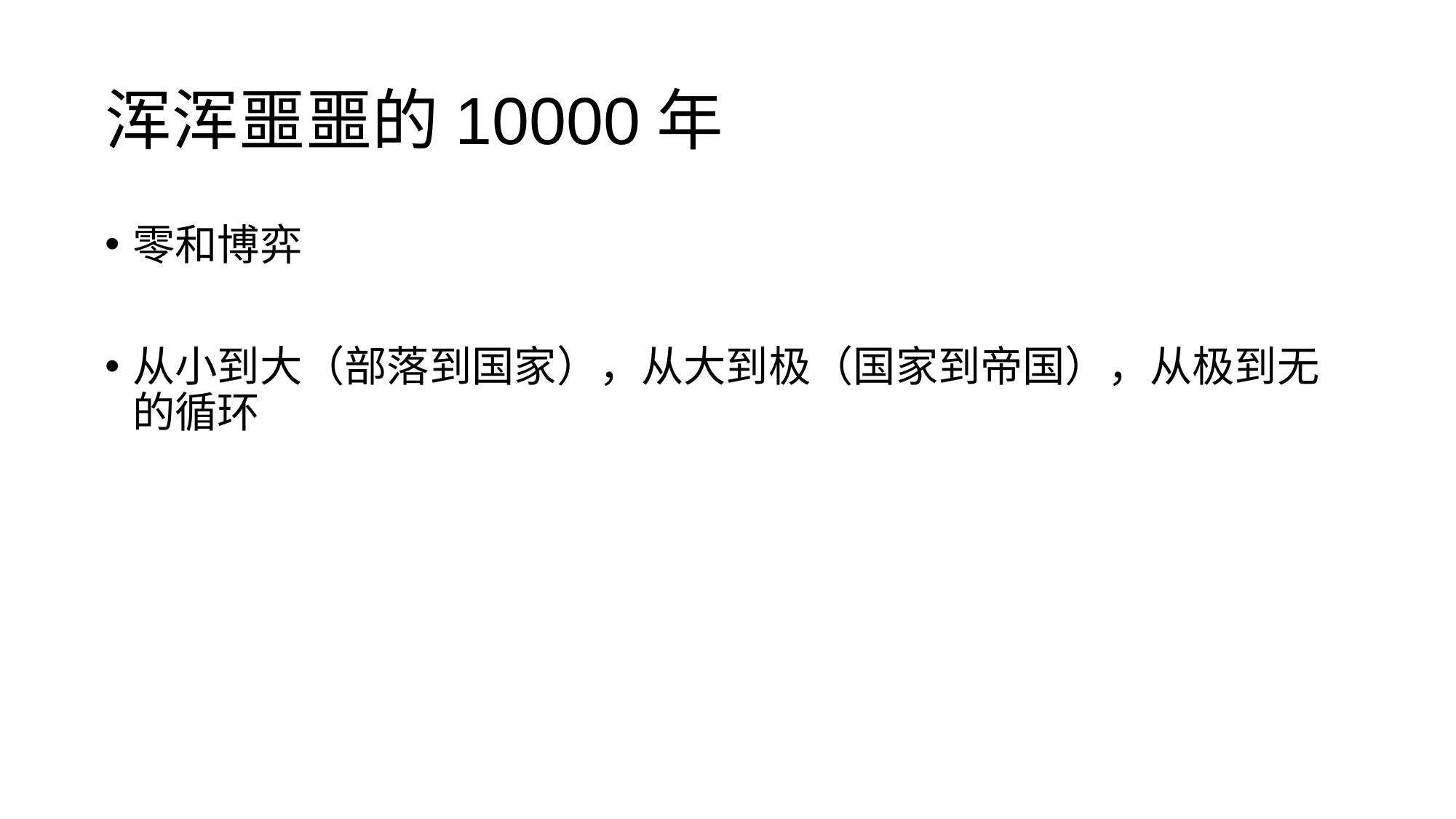

# 浑浑噩噩的10000年
零和博弈

从小到大（部落到国家），从大到极（国家到帝国），从极到无的循环